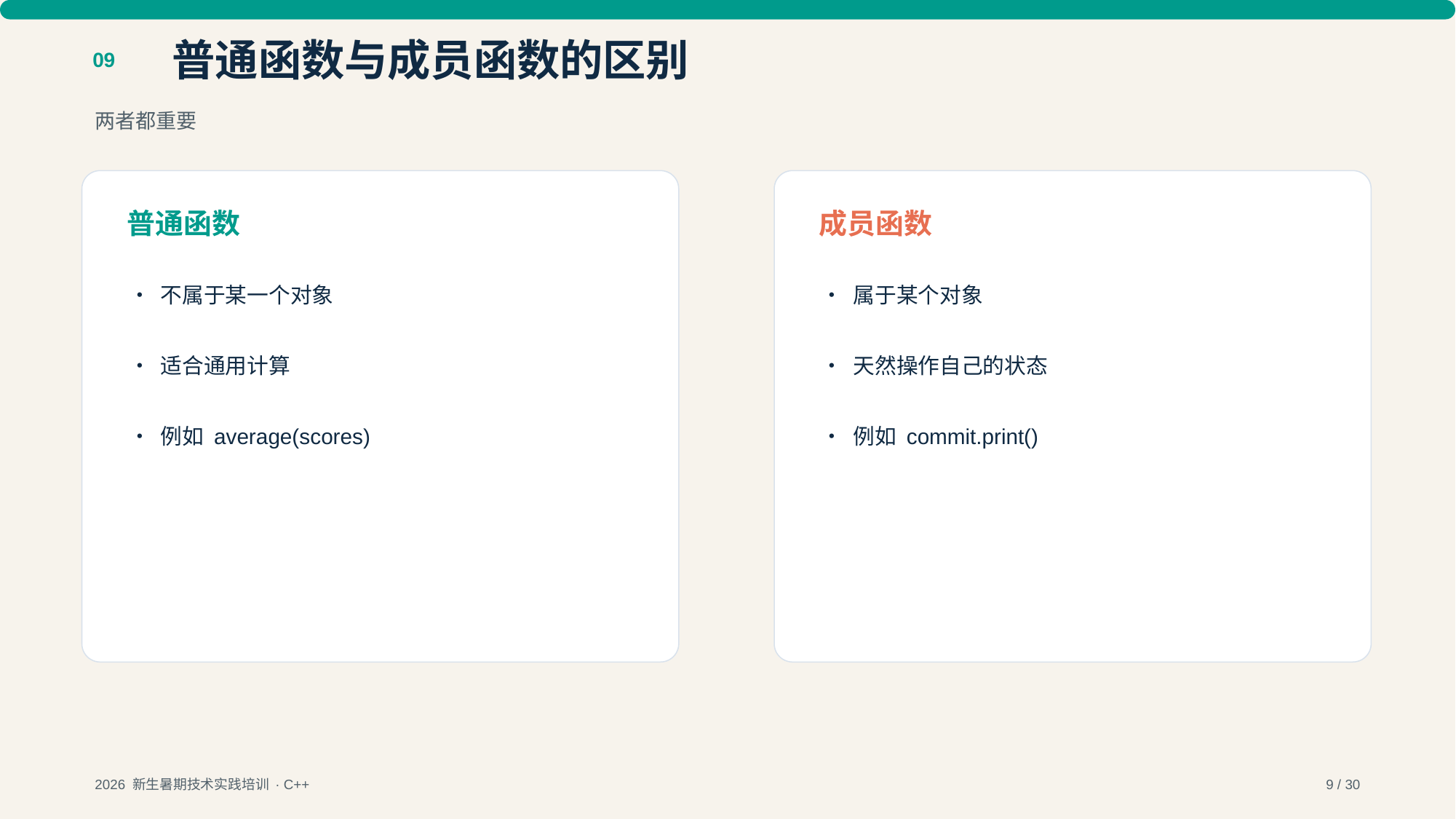

普通函数与成员函数的区别
09
两者都重要

普通函数
成员函数
• 不属于某一个对象
• 属于某个对象
• 适合通用计算
• 天然操作自己的状态
• 例如 average(scores)
• 例如 commit.print()
2026 新生暑期技术实践培训 · C++
9 / 30